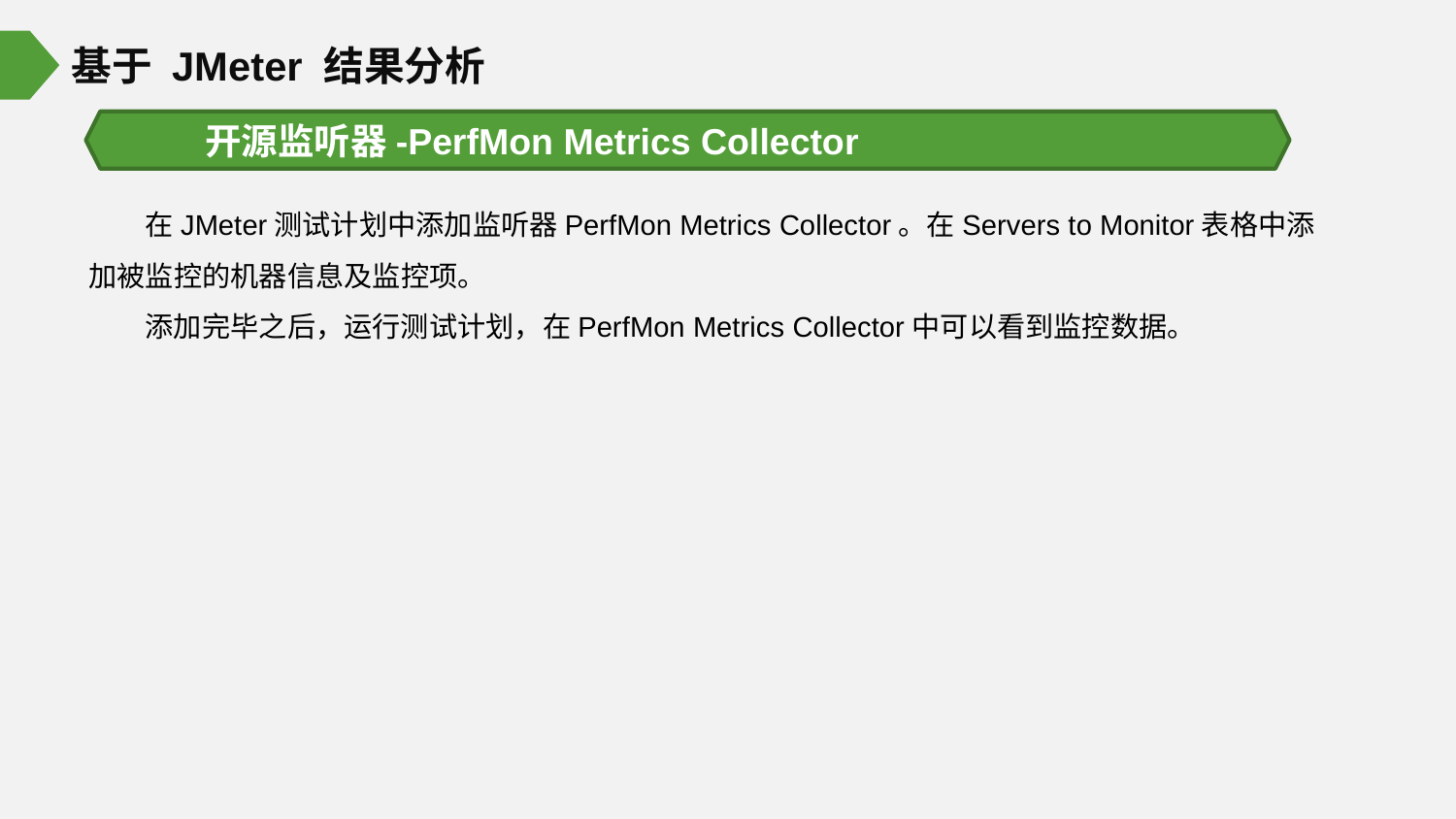

基于 JMeter 结果分析
开源监听器-PerfMon Metrics Collector
在JMeter测试计划中添加监听器PerfMon Metrics Collector。在Servers to Monitor表格中添加被监控的机器信息及监控项。
添加完毕之后，运行测试计划，在PerfMon Metrics Collector中可以看到监控数据。